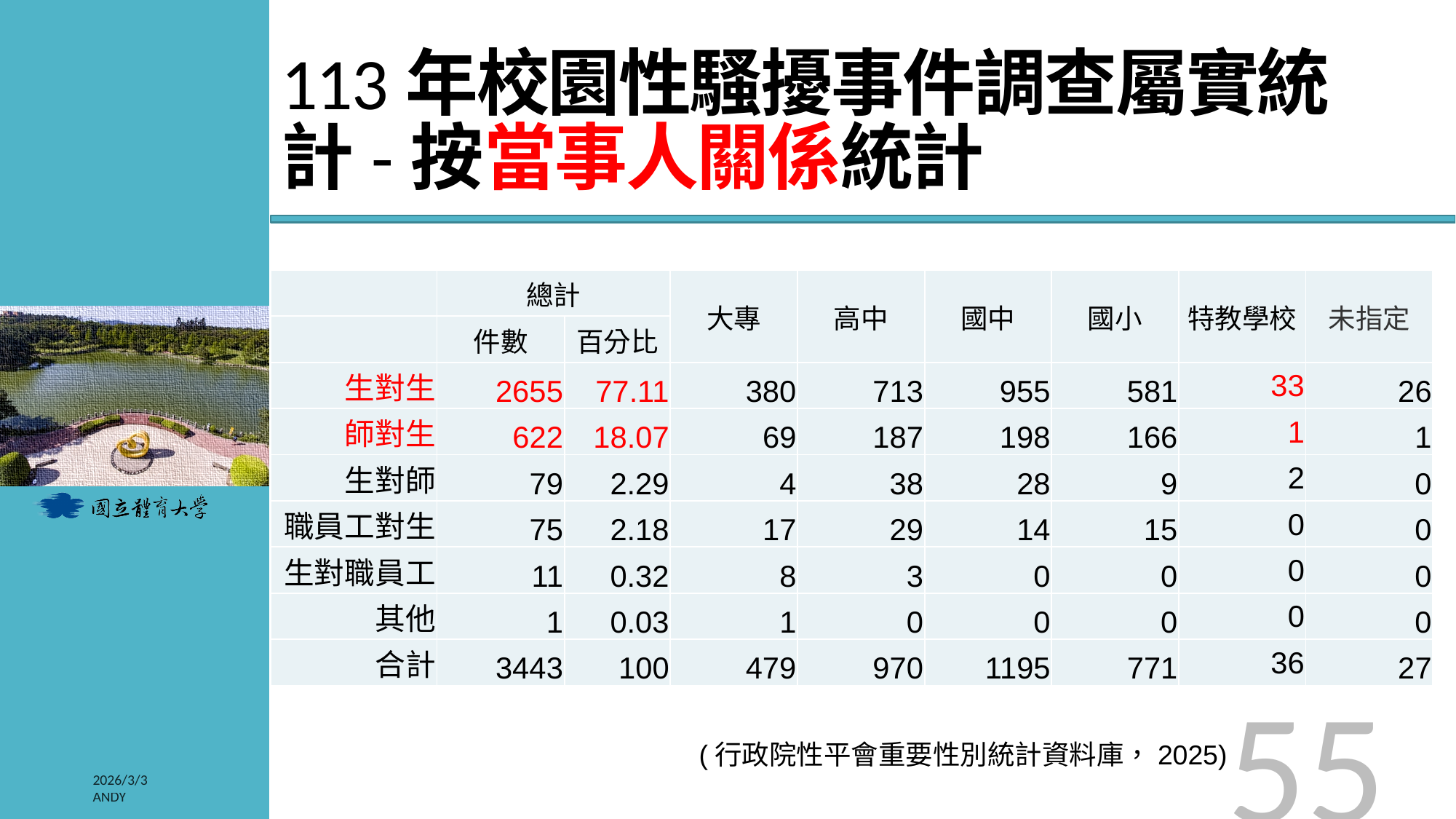

# 113年校園性騷擾事件調查屬實統計-按當事人關係統計
|  | 總計 |  | 大專 | 高中 | 國中 | 國小 | 特教學校 | 未指定 |
| --- | --- | --- | --- | --- | --- | --- | --- | --- |
|  | 件數 | 百分比 |  |  |  |  |  |  |
| 生對生 | 2655 | 77.11 | 380 | 713 | 955 | 581 | 33 | 26 |
| 師對生 | 622 | 18.07 | 69 | 187 | 198 | 166 | 1 | 1 |
| 生對師 | 79 | 2.29 | 4 | 38 | 28 | 9 | 2 | 0 |
| 職員工對生 | 75 | 2.18 | 17 | 29 | 14 | 15 | 0 | 0 |
| 生對職員工 | 11 | 0.32 | 8 | 3 | 0 | 0 | 0 | 0 |
| 其他 | 1 | 0.03 | 1 | 0 | 0 | 0 | 0 | 0 |
| 合計 | 3443 | 100 | 479 | 970 | 1195 | 771 | 36 | 27 |
55
(行政院性平會重要性別統計資料庫，2025)
2026/3/3
Andy